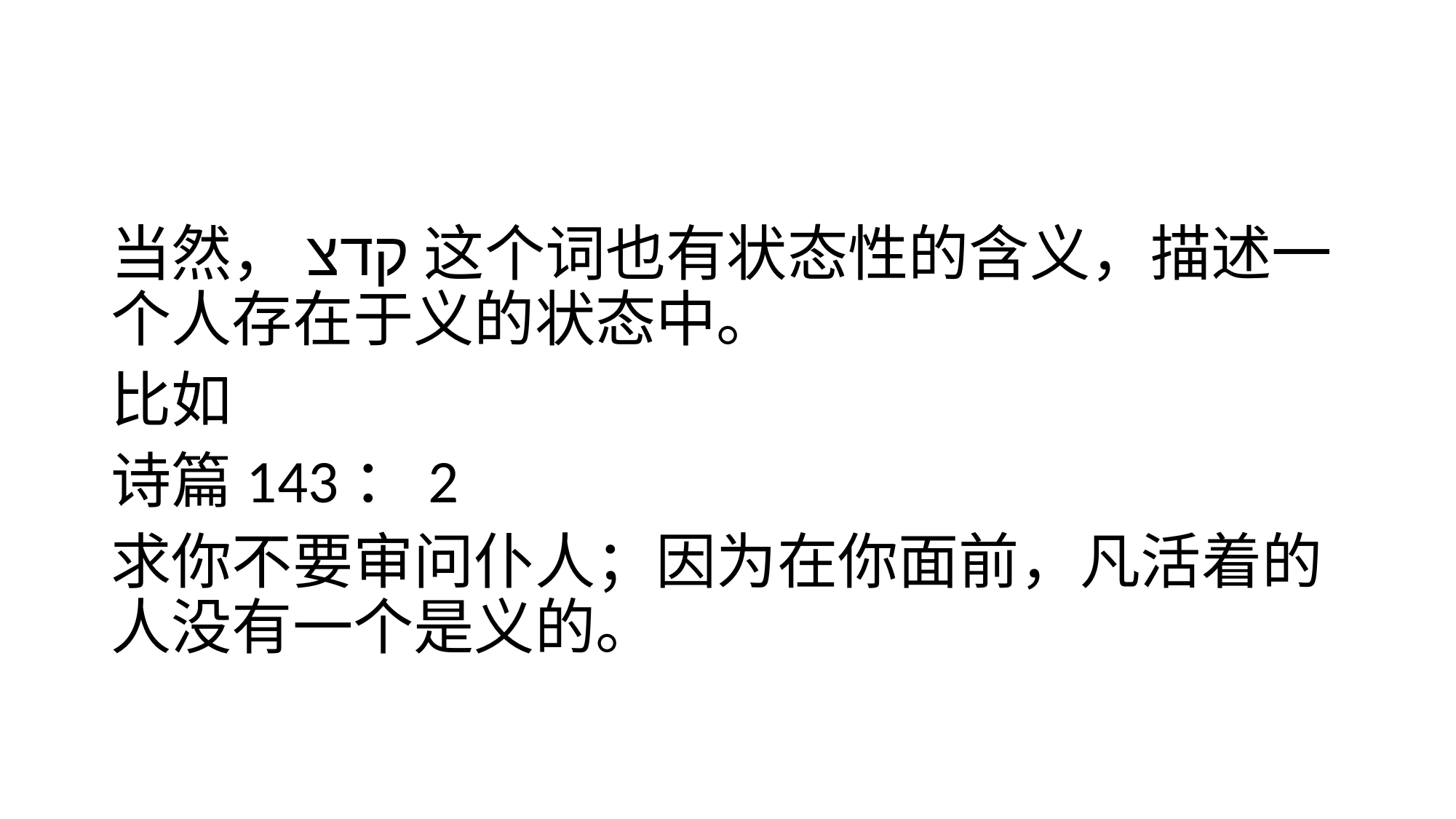

#
当然，קדצ这个词也有状态性的含义，描述一个人存在于义的状态中。
比如
诗篇143：2
求你不要审问仆人；因为在你面前，凡活着的人没有一个是义的。